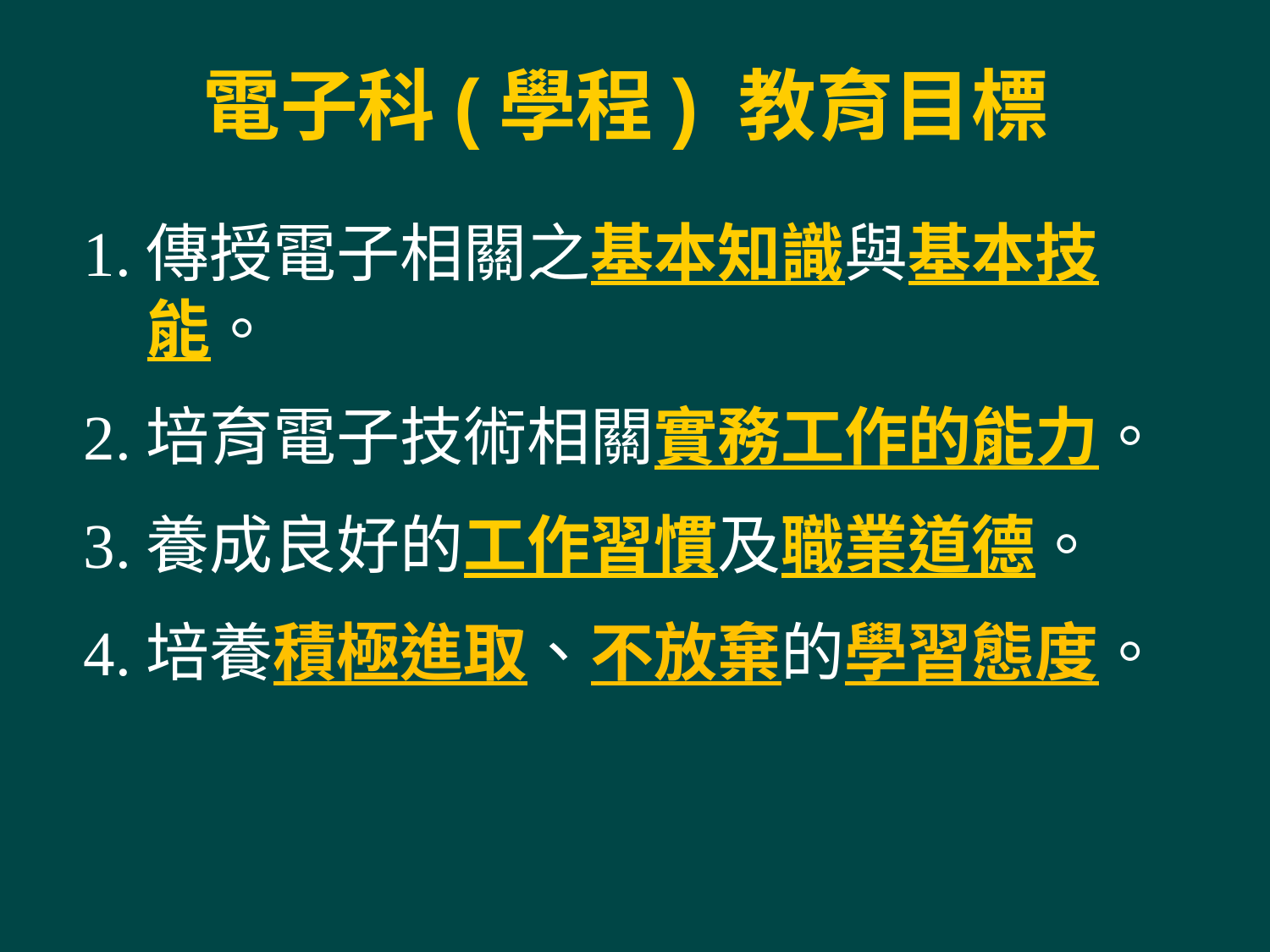

電子科(學程) 教育目標
1.傳授電子相關之基本知識與基本技能。
2.培育電子技術相關實務工作的能力。
3.養成良好的工作習慣及職業道德。
4.培養積極進取、不放棄的學習態度。